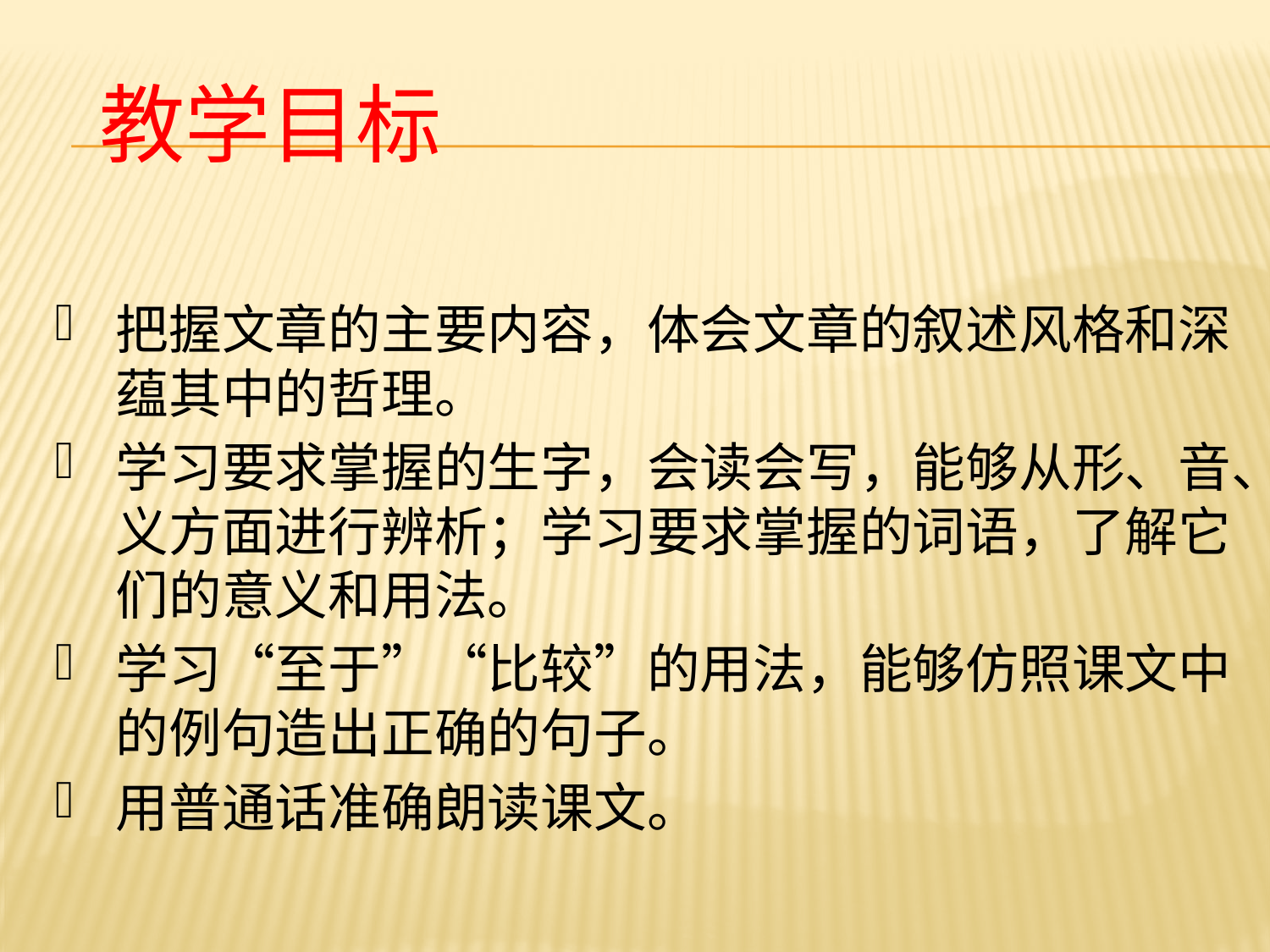

# 教学目标

把握文章的主要内容，体会文章的叙述风格和深蕴其中的哲理。
学习要求掌握的生字，会读会写，能够从形、音、义方面进行辨析；学习要求掌握的词语，了解它们的意义和用法。
学习“至于”“比较”的用法，能够仿照课文中的例句造出正确的句子。
用普通话准确朗读课文。